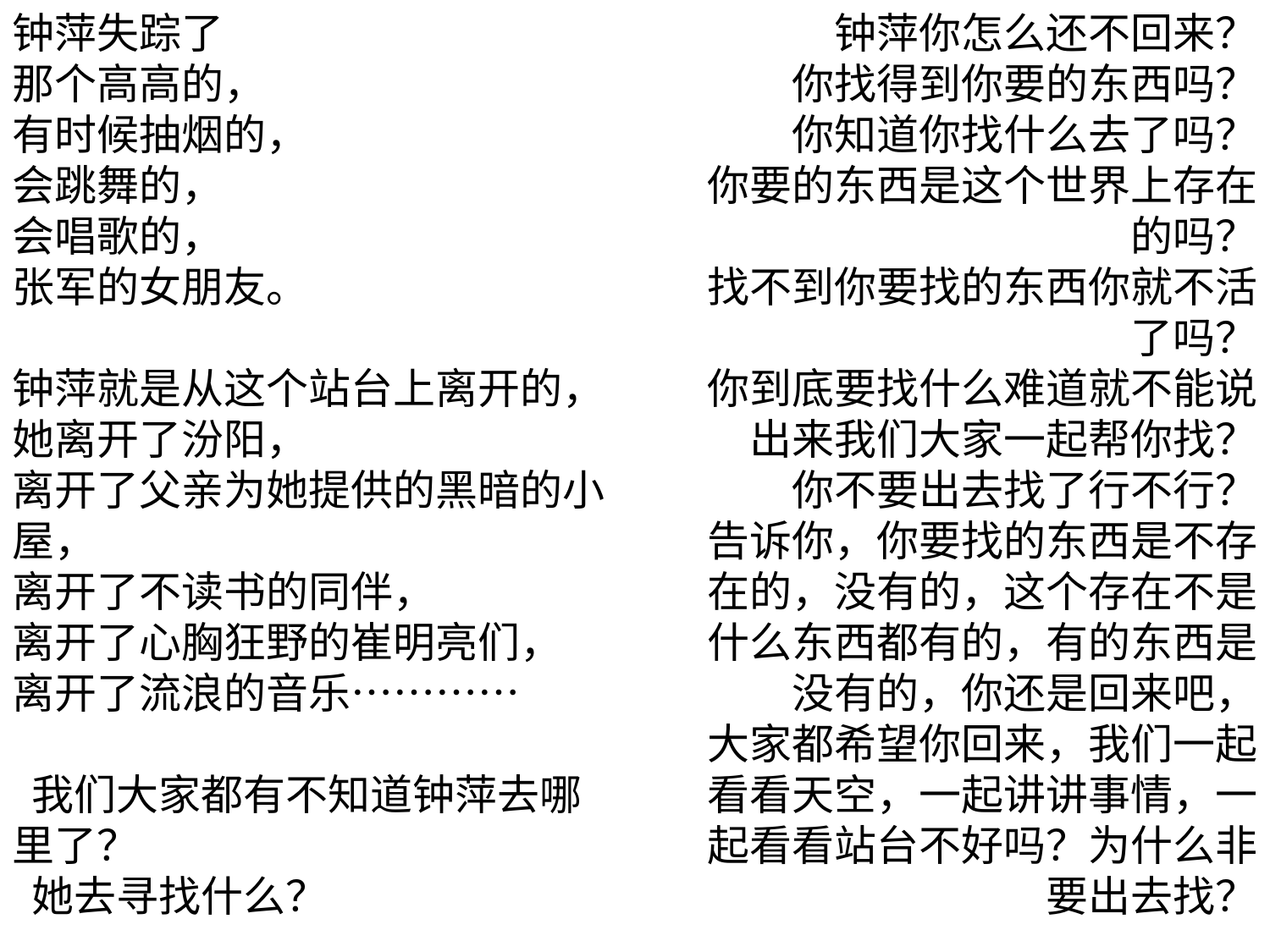

钟萍失踪了
那个高高的，
有时候抽烟的，
会跳舞的，
会唱歌的，
张军的女朋友。

钟萍就是从这个站台上离开的，
她离开了汾阳，
离开了父亲为她提供的黑暗的小屋，
离开了不读书的同伴，
离开了心胸狂野的崔明亮们，
离开了流浪的音乐…………

 我们大家都有不知道钟萍去哪里了？
 她去寻找什么？

 钟萍你怎么还不回来？
你找得到你要的东西吗？
你知道你找什么去了吗？
你要的东西是这个世界上存在的吗？
找不到你要找的东西你就不活了吗？
你到底要找什么难道就不能说出来我们大家一起帮你找？
你不要出去找了行不行？
告诉你，你要找的东西是不存在的，没有的，这个存在不是什么东西都有的，有的东西是没有的，你还是回来吧，
大家都希望你回来，我们一起看看天空，一起讲讲事情，一起看看站台不好吗？为什么非要出去找？